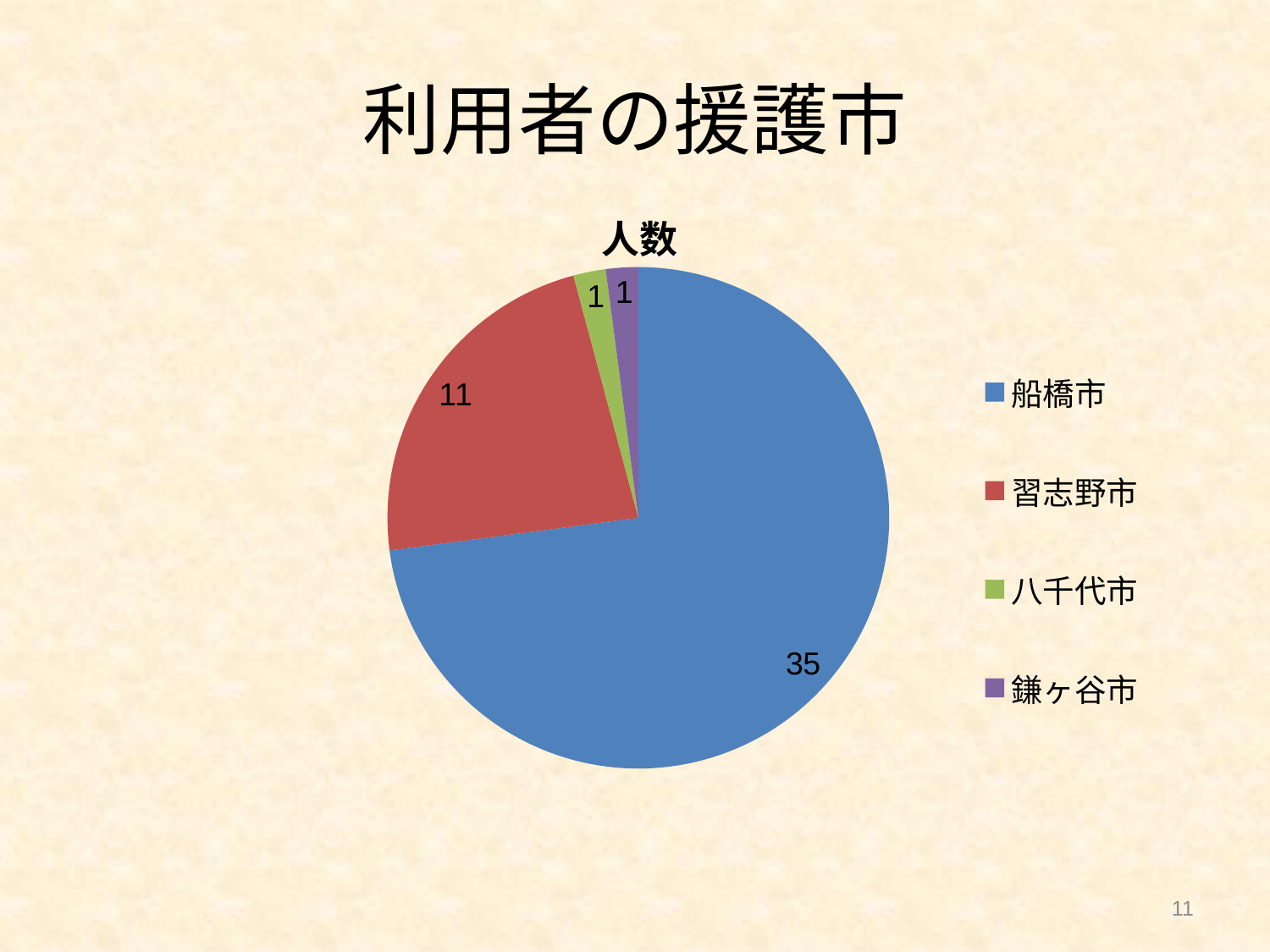

# 利用者の援護市

### Chart:

| Category | 人数 |
|---|---|
| 船橋市 | 35.0 |
| 習志野市 | 11.0 |
| 八千代市 | 1.0 |
| 鎌ヶ谷市 | 1.0 |
11